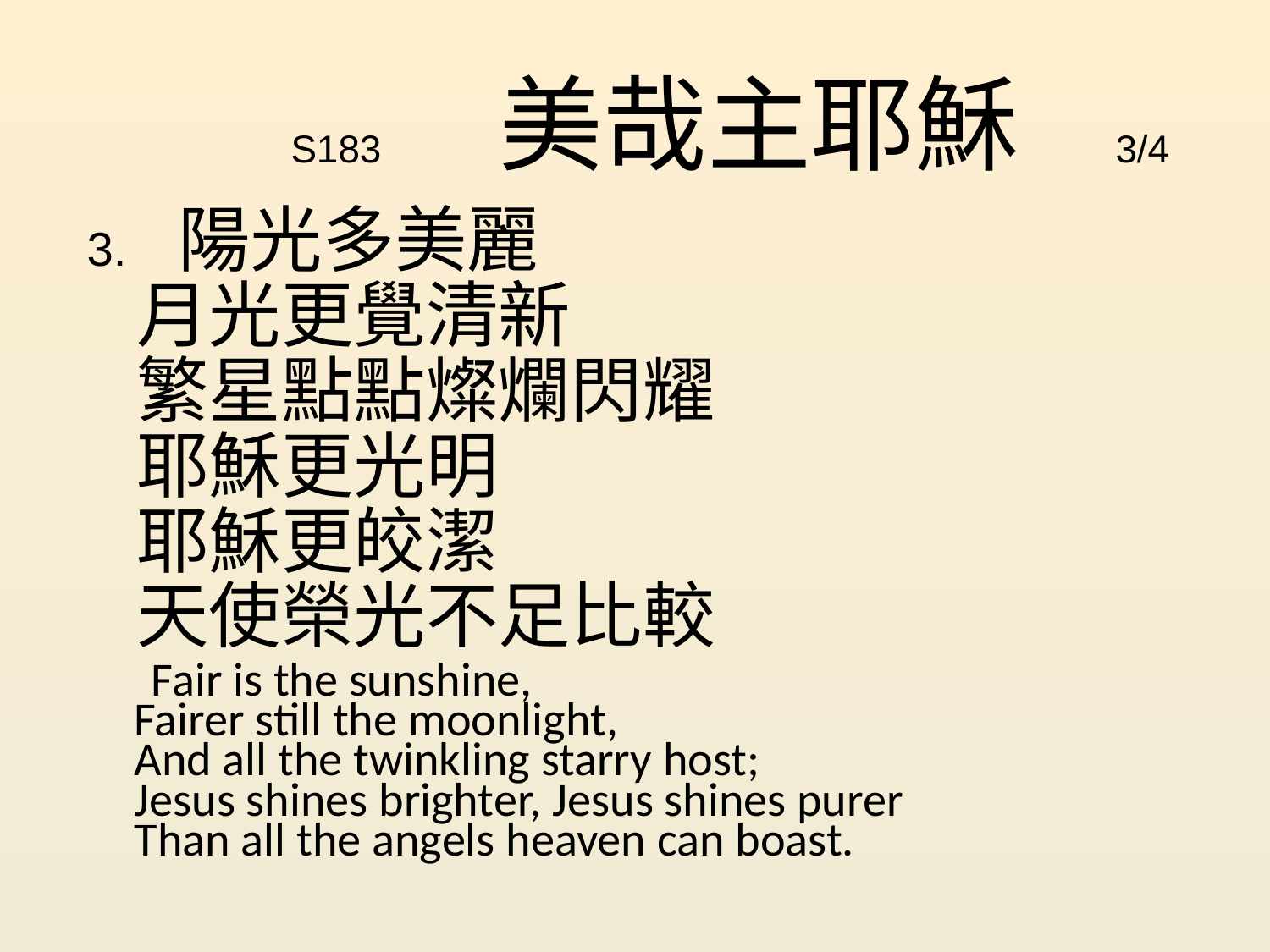

# S183          美哉主耶穌          3/4
3.   陽光多美麗
  月光更覺清新
  繁星點點燦爛閃耀
  耶穌更光明
  耶穌更皎潔
  天使榮光不足比較
      Fair is the sunshine,
Fairer still the moonlight,
And all the twinkling starry host;
Jesus shines brighter, Jesus shines purer
Than all the angels heaven can boast.